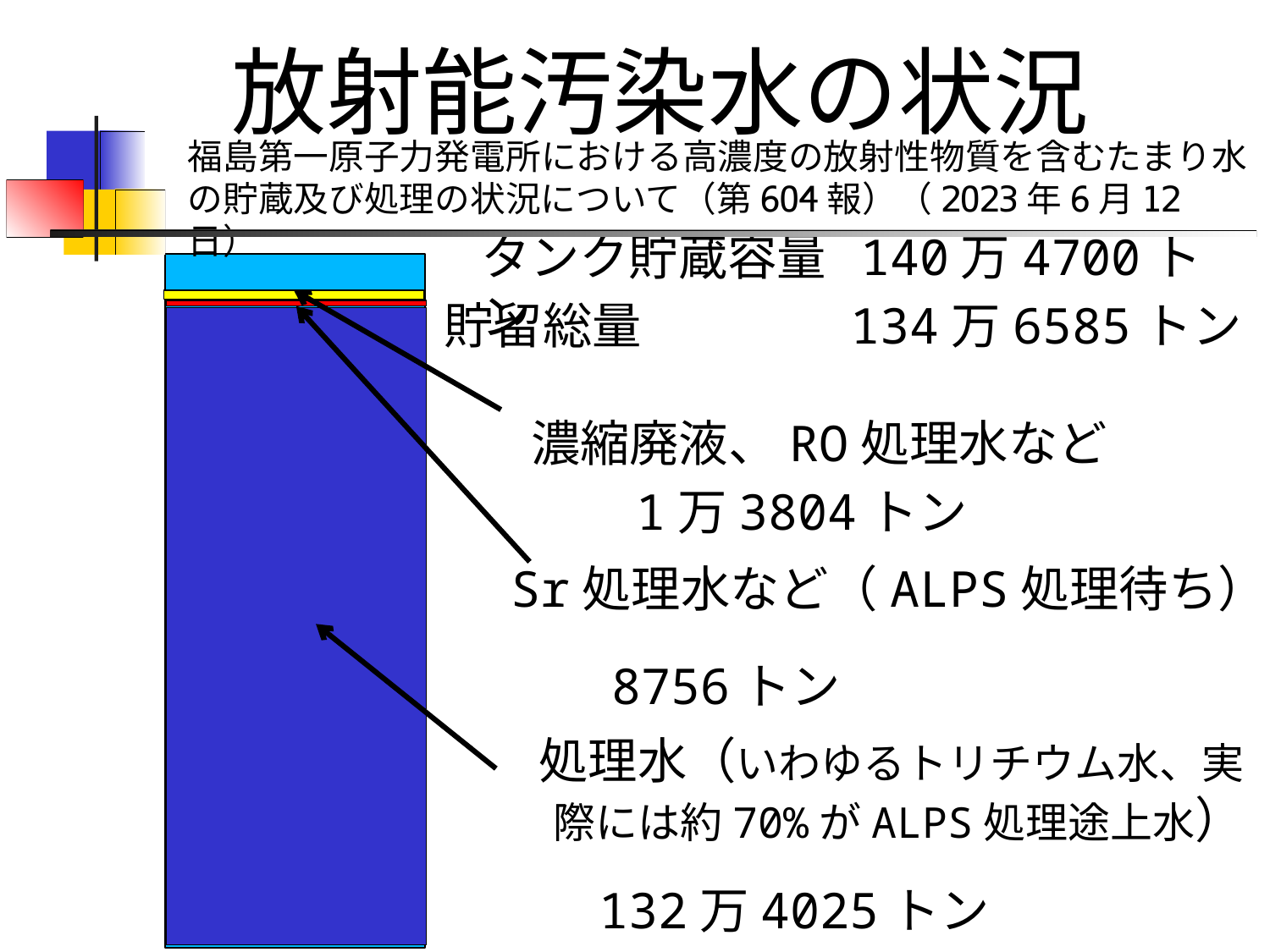

放射能汚染水の状況

福島第一原子力発電所における高濃度の放射性物質を含むたまり水の貯蔵及び処理の状況について（第604報）（2023年6月12日）
タンク貯蔵容量  140万4700トン

貯留総量　　　　134万6585トン

濃縮廃液、RO処理水など
1万3804トン
Sr処理水など（ALPS処理待ち）
8756トン
処理水（いわゆるトリチウム水、実際には約70%がALPS処理途上水）
132万4025トン